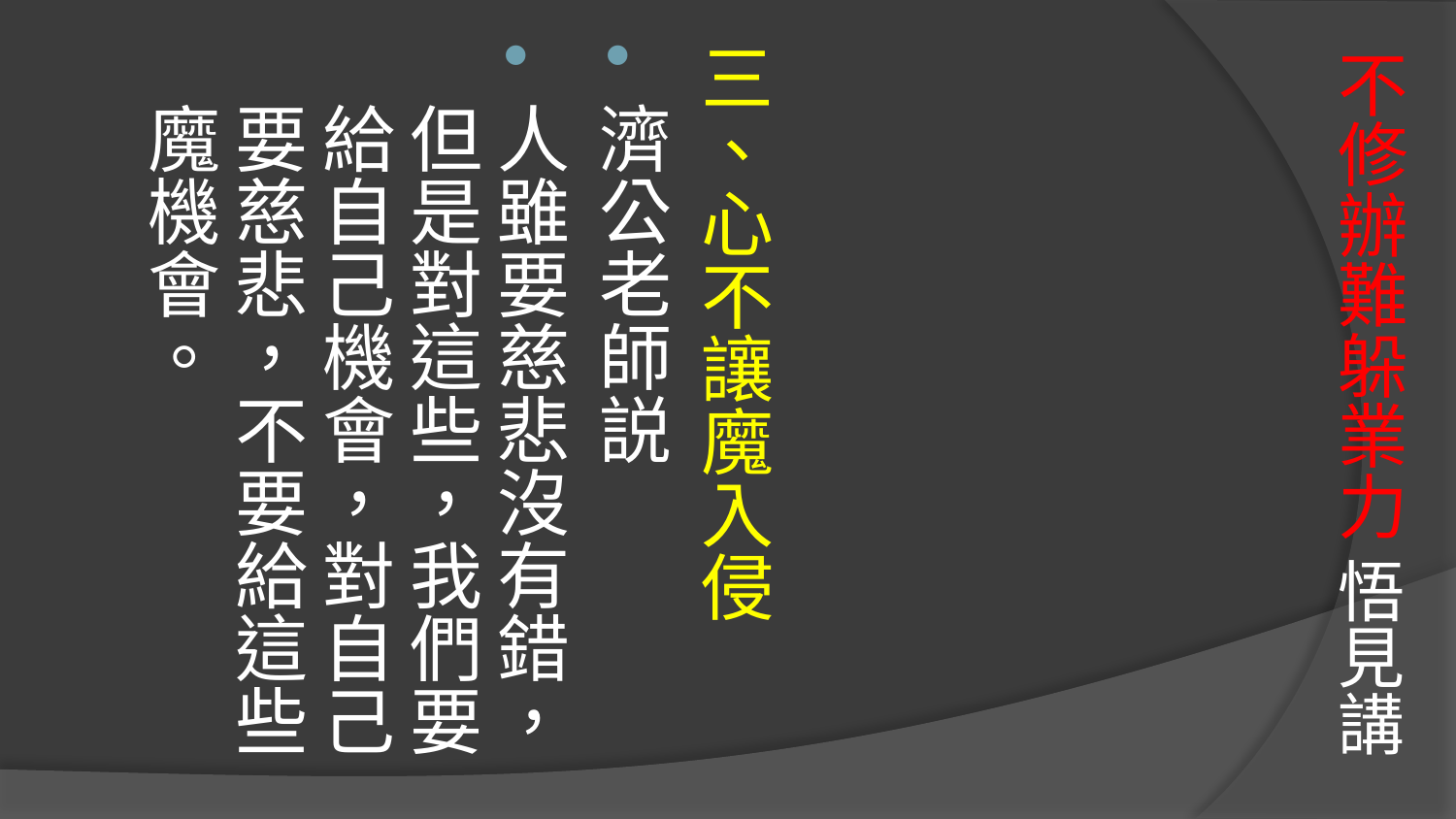

# 不修辦難躲業力 悟見講
三、心不讓魔入侵
濟公老師説
人雖要慈悲沒有錯，但是對這些，我們要給自己機會，對自己要慈悲，不要給這些魔機會。